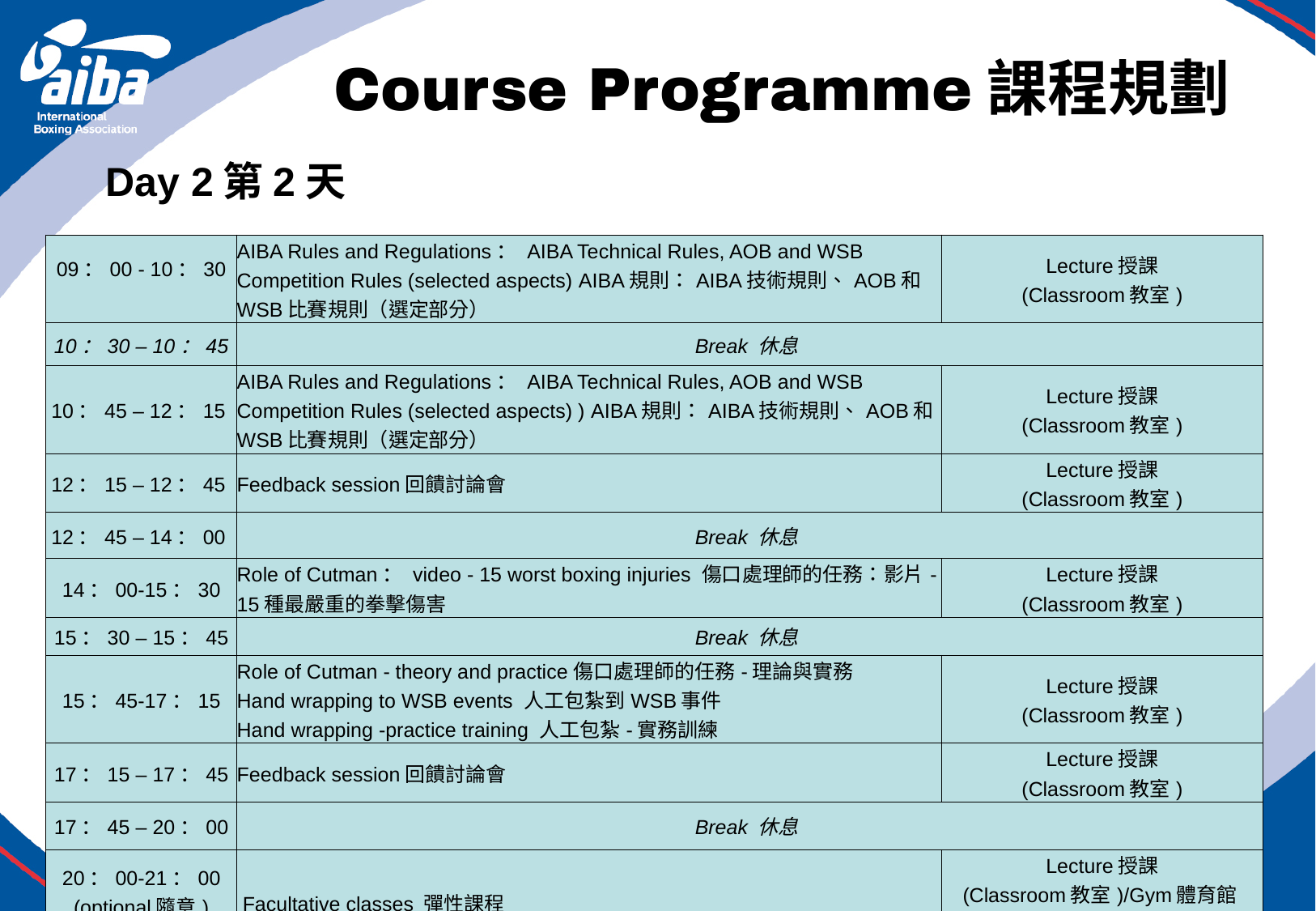

# Course Programme課程規劃
Day 2第2天
| 09：00 - 10：30 | AIBA Rules and Regulations： AIBA Technical Rules, AOB and WSB Competition Rules (selected aspects) AIBA規則：AIBA技術規則、AOB和WSB比賽規則（選定部分） | Lecture授課 (Classroom教室) |
| --- | --- | --- |
| 10：30 – 10：45 | Break 休息 |  |
| 10：45 – 12：15 | AIBA Rules and Regulations： AIBA Technical Rules, AOB and WSB Competition Rules (selected aspects) ) AIBA規則：AIBA技術規則、AOB和WSB比賽規則（選定部分） | Lecture授課 (Classroom教室) |
| 12：15 – 12：45 | Feedback session回饋討論會 | Lecture授課 (Classroom教室) |
| 12：45 – 14：00 | Break 休息 |  |
| 14：00-15：30 | Role of Cutman： video - 15 worst boxing injuries 傷口處理師的任務：影片-15種最嚴重的拳擊傷害 | Lecture授課 (Classroom教室) |
| 15：30 – 15：45 | Break 休息 |  |
| 15：45-17：15 | Role of Cutman - theory and practice傷口處理師的任務-理論與實務 Hand wrapping to WSB events 人工包紮到WSB事件 Hand wrapping -practice training 人工包紮-實務訓練 | Lecture授課 (Classroom教室) |
| 17：15 – 17：45 | Feedback session回饋討論會 | Lecture授課 (Classroom教室) |
| 17：45 – 20：00 | Break 休息 |  |
| 20：00-21：00 (optional隨意) | Facultative classes 彈性課程 | Lecture授課 (Classroom教室)/Gym體育館 |